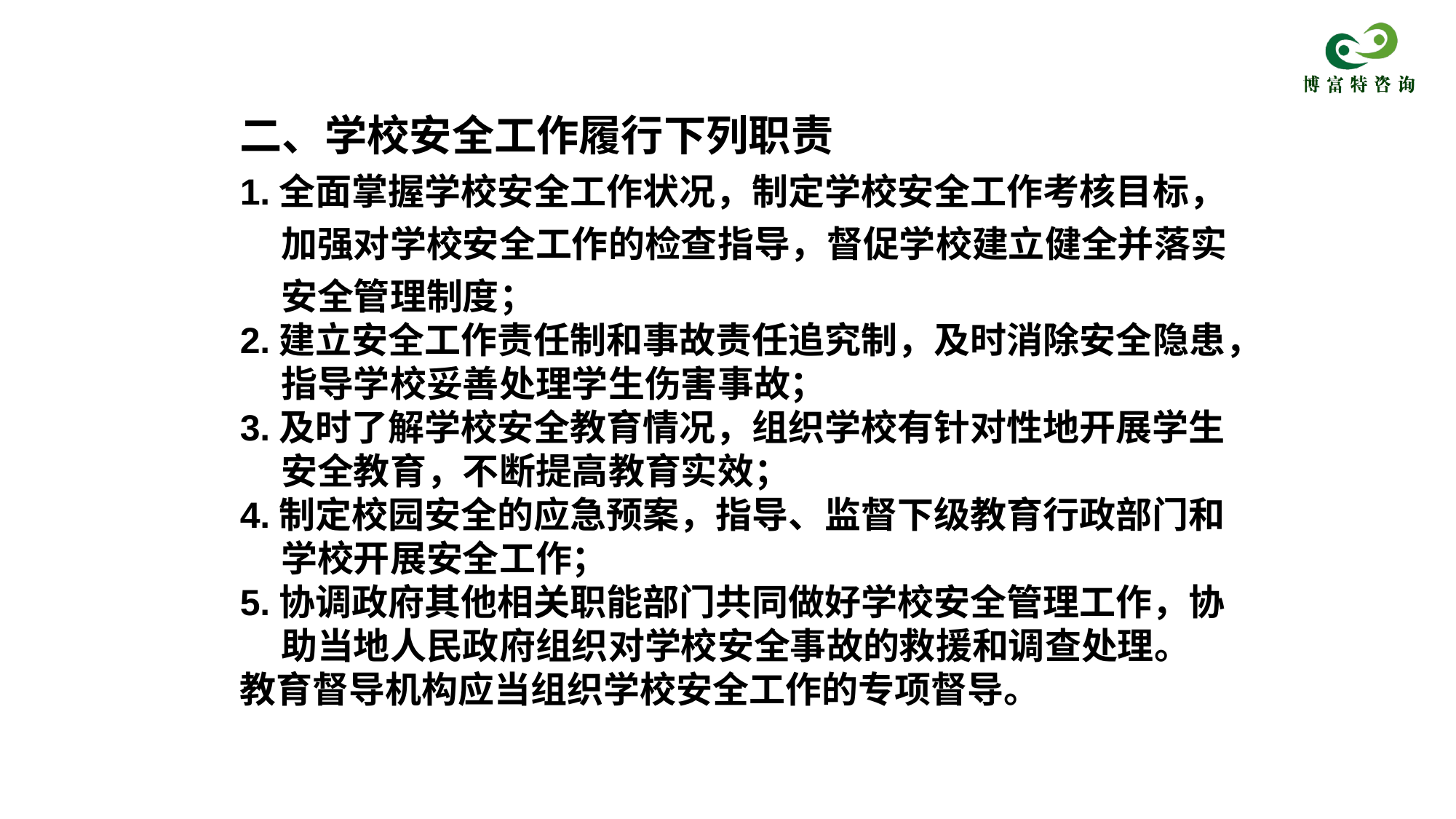

二、学校安全工作履行下列职责
1.全面掌握学校安全工作状况，制定学校安全工作考核目标，加强对学校安全工作的检查指导，督促学校建立健全并落实安全管理制度；
2.建立安全工作责任制和事故责任追究制，及时消除安全隐患，指导学校妥善处理学生伤害事故；
3.及时了解学校安全教育情况，组织学校有针对性地开展学生安全教育，不断提高教育实效；
4.制定校园安全的应急预案，指导、监督下级教育行政部门和学校开展安全工作；
5.协调政府其他相关职能部门共同做好学校安全管理工作，协助当地人民政府组织对学校安全事故的救援和调查处理。
教育督导机构应当组织学校安全工作的专项督导。
8